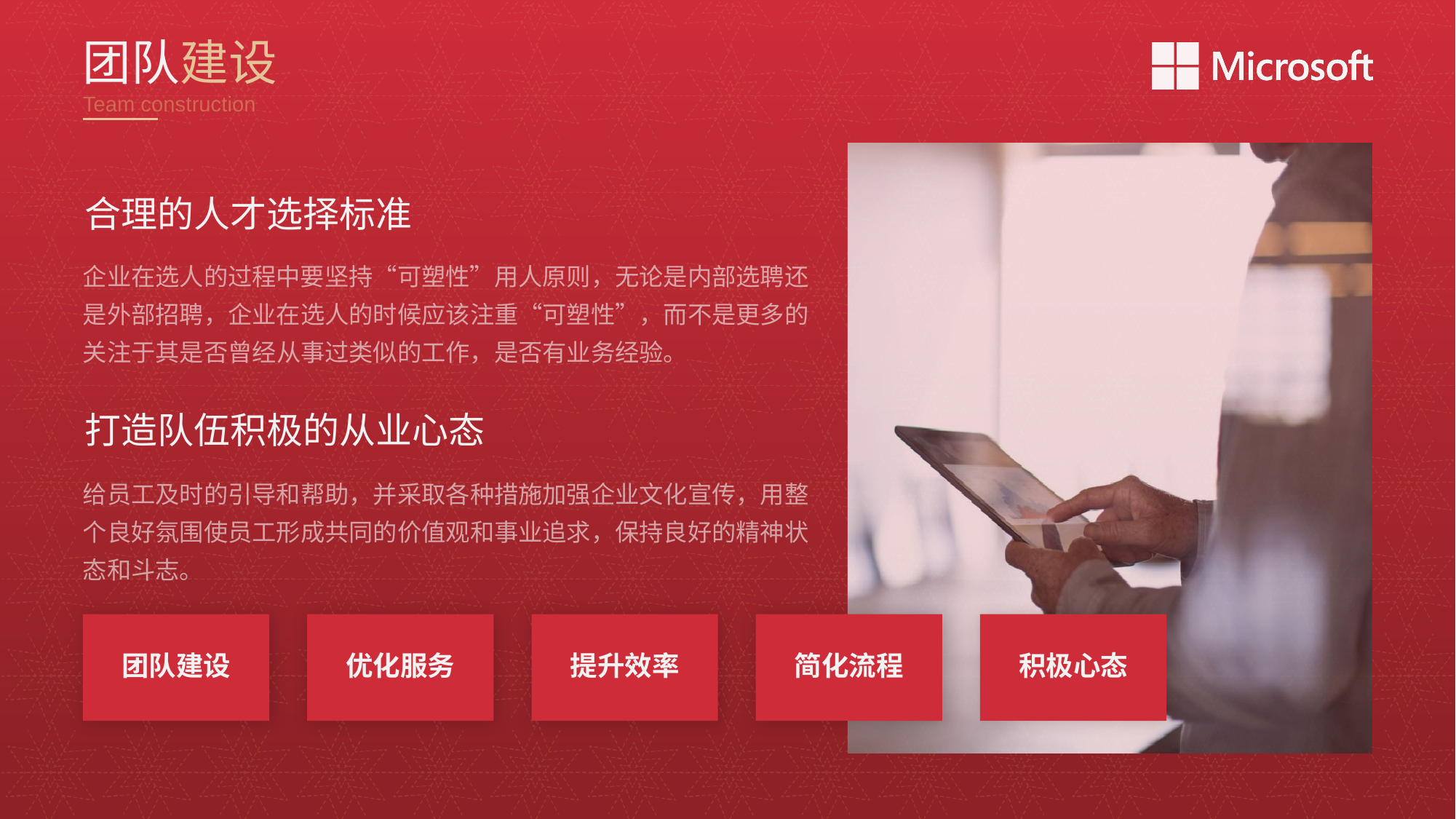

团队建设
Team construction

合理的人才选择标准
企业在选人的过程中要坚持“可塑性”用人原则，无论是内部选聘还是外部招聘，企业在选人的时候应该注重“可塑性”，而不是更多的关注于其是否曾经从事过类似的工作，是否有业务经验。
打造队伍积极的从业心态
给员工及时的引导和帮助，并采取各种措施加强企业文化宣传，用整个良好氛围使员工形成共同的价值观和事业追求，保持良好的精神状态和斗志。

团队建设

优化服务

提升效率

简化流程

积极心态